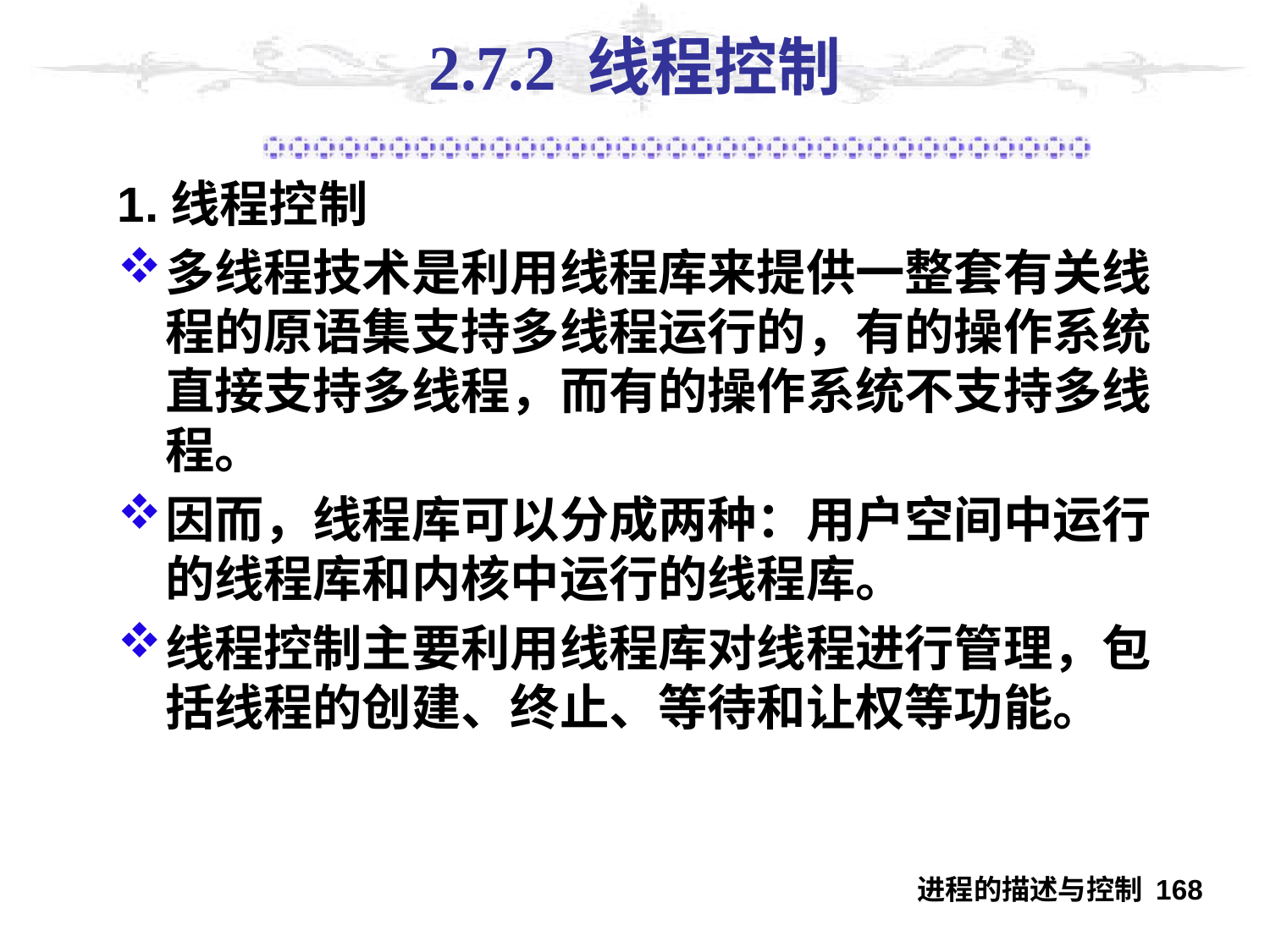

# 2.7.2 线程控制
1.线程控制
多线程技术是利用线程库来提供一整套有关线程的原语集支持多线程运行的，有的操作系统直接支持多线程，而有的操作系统不支持多线程。
因而，线程库可以分成两种：用户空间中运行的线程库和内核中运行的线程库。
线程控制主要利用线程库对线程进行管理，包括线程的创建、终止、等待和让权等功能。